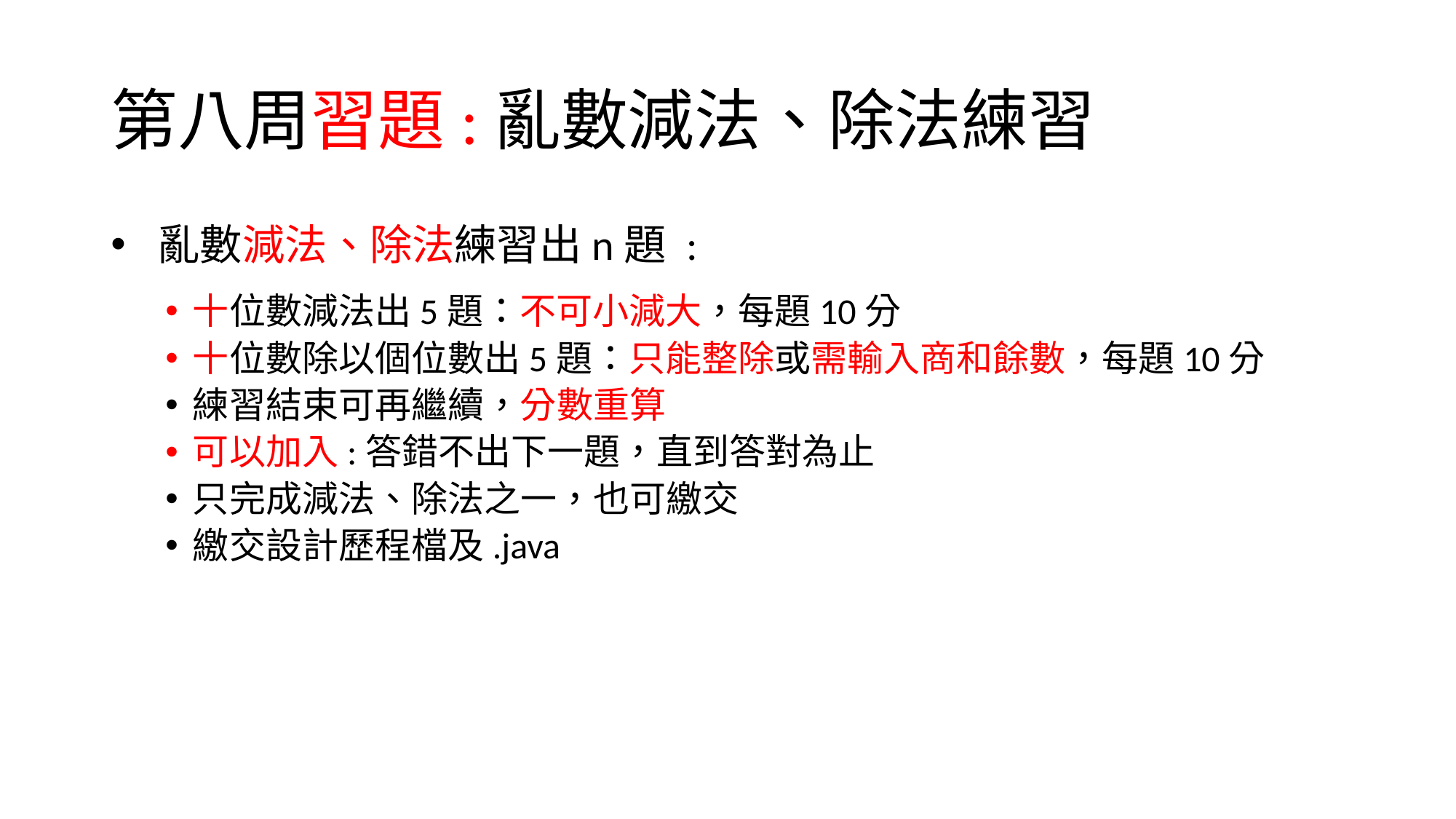

# 第八周習題:亂數減法、除法練習
 亂數減法、除法練習出n題 : (1)出10題，答錯不出下一題，直到答對為止；   (2)出N題，由user決定題數，每題10分，答錯之題目須於結束時顯示；
十位數減法出5題：不可小減大，每題10分
十位數除以個位數出5題：只能整除或需輸入商和餘數，每題10分
練習結束可再繼續，分數重算
可以加入:答錯不出下一題，直到答對為止
只完成減法、除法之一，也可繳交
繳交設計歷程檔及.java